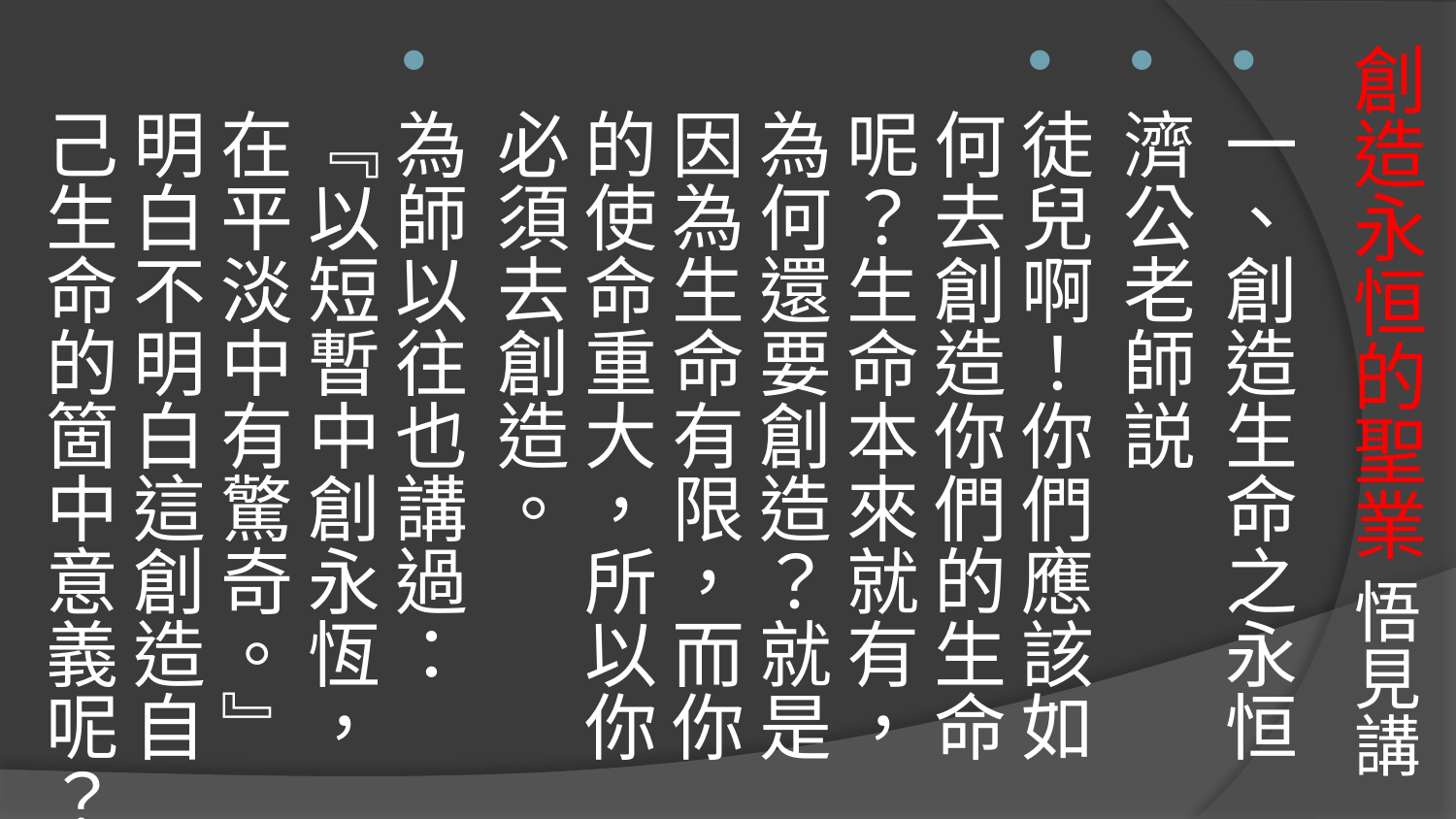

一、創造生命之永恒
濟公老師説
徒兒啊！你們應該如何去創造你們的生命呢？生命本來就有，為何還要創造？就是因為生命有限，而你的使命重大，所以你必須去創造。
為師以往也講過：『以短暫中創永恆，在平淡中有驚奇。』明白不明白這創造自己生命的箇中意義呢？
# 創造永恒的聖業 悟見講